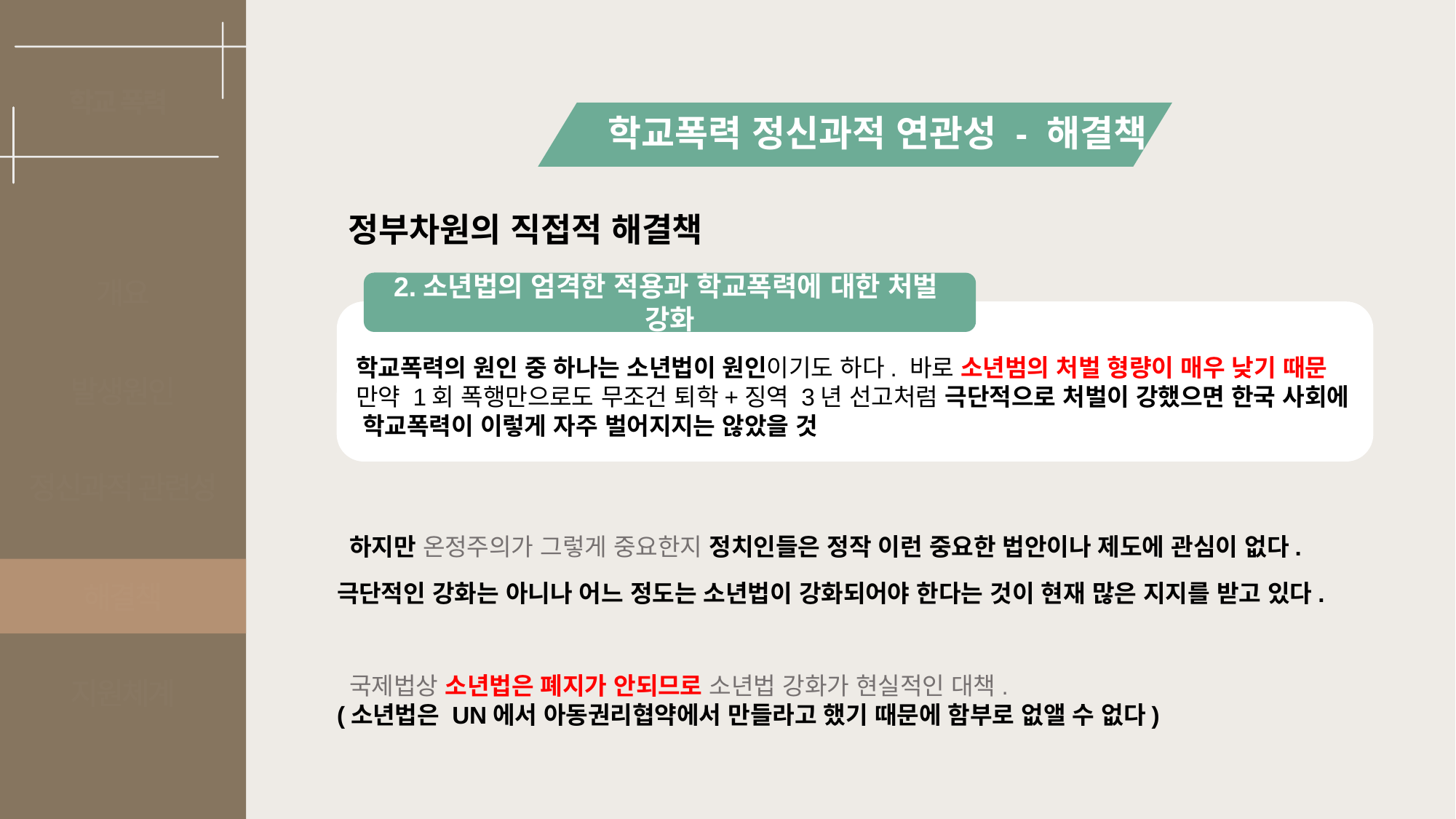

학교 폭력

학교폭력 정신과적 연관성 - 해결책
정부차원의 직접적 해결책

개요
2.소년법의 엄격한 적용과 학교폭력에 대한 처벌 강화

학교폭력의 원인 중 하나는 소년법이 원인이기도 하다. 바로 소년범의 처벌 형량이 매우 낮기 때문
만약 1회 폭행만으로도 무조건 퇴학+징역 3년 선고처럼 극단적으로 처벌이 강했으면 한국 사회에 학교폭력이 이렇게 자주 벌어지지는 않았을 것
발생원인

정신과적 관련성
 하지만 온정주의가 그렇게 중요한지 정치인들은 정작 이런 중요한 법안이나 제도에 관심이 없다.
극단적인 강화는 아니나 어느 정도는 소년법이 강화되어야 한다는 것이 현재 많은 지지를 받고 있다.

 국제법상 소년법은 폐지가 안되므로 소년법 강화가 현실적인 대책.
(소년법은 UN에서 아동권리협약에서 만들라고 했기 때문에 함부로 없앨 수 없다)

해결책
지원체계